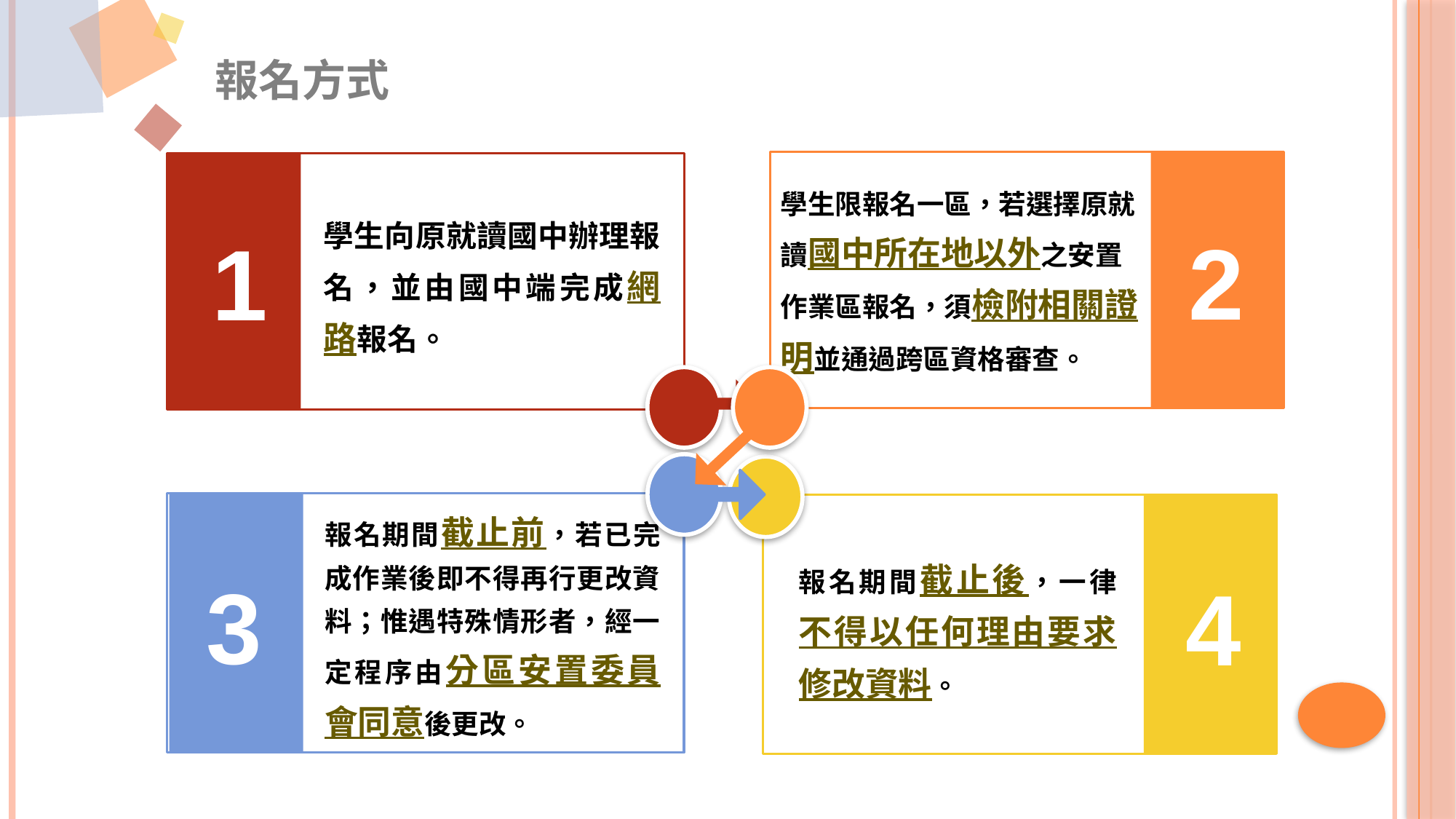

報名方式

學生限報名一區，若選擇原就讀國中所在地以外之安置作業區報名，須檢附相關證明並通過跨區資格審查。
2

學生向原就讀國中辦理報名，並由國中端完成網路報名。
1

報名期間截止前，若已完成作業後即不得再行更改資料；惟遇特殊情形者，經一定程序由分區安置委員會同意後更改。
3

報名期間截止後，一律不得以任何理由要求修改資料。
4